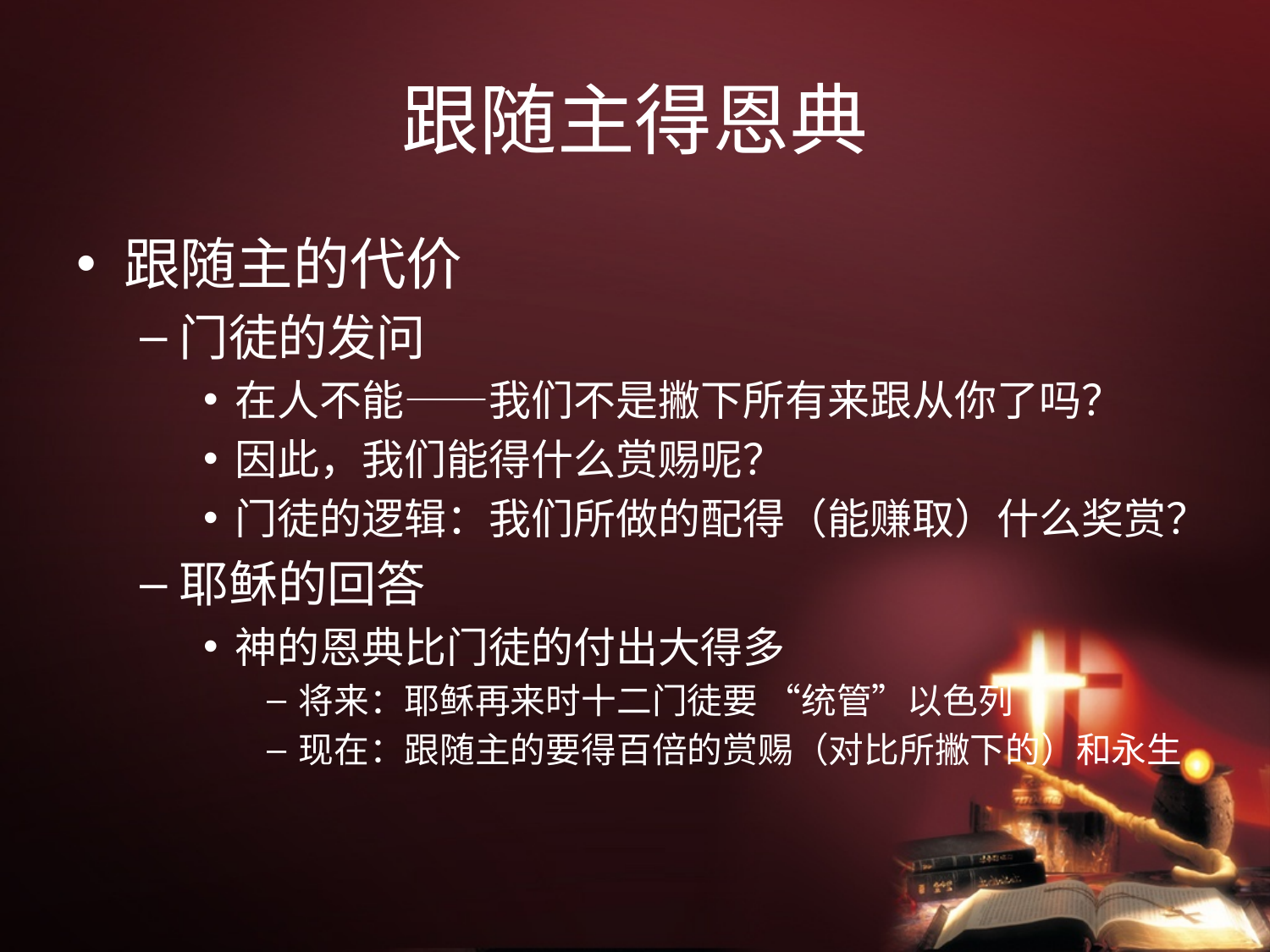

# 跟随主得恩典
跟随主的代价
门徒的发问
在人不能——我们不是撇下所有来跟从你了吗？
因此，我们能得什么赏赐呢？
门徒的逻辑：我们所做的配得（能赚取）什么奖赏？
耶稣的回答
神的恩典比门徒的付出大得多
将来：耶稣再来时十二门徒要 “统管”以色列
现在：跟随主的要得百倍的赏赐（对比所撇下的）和永生